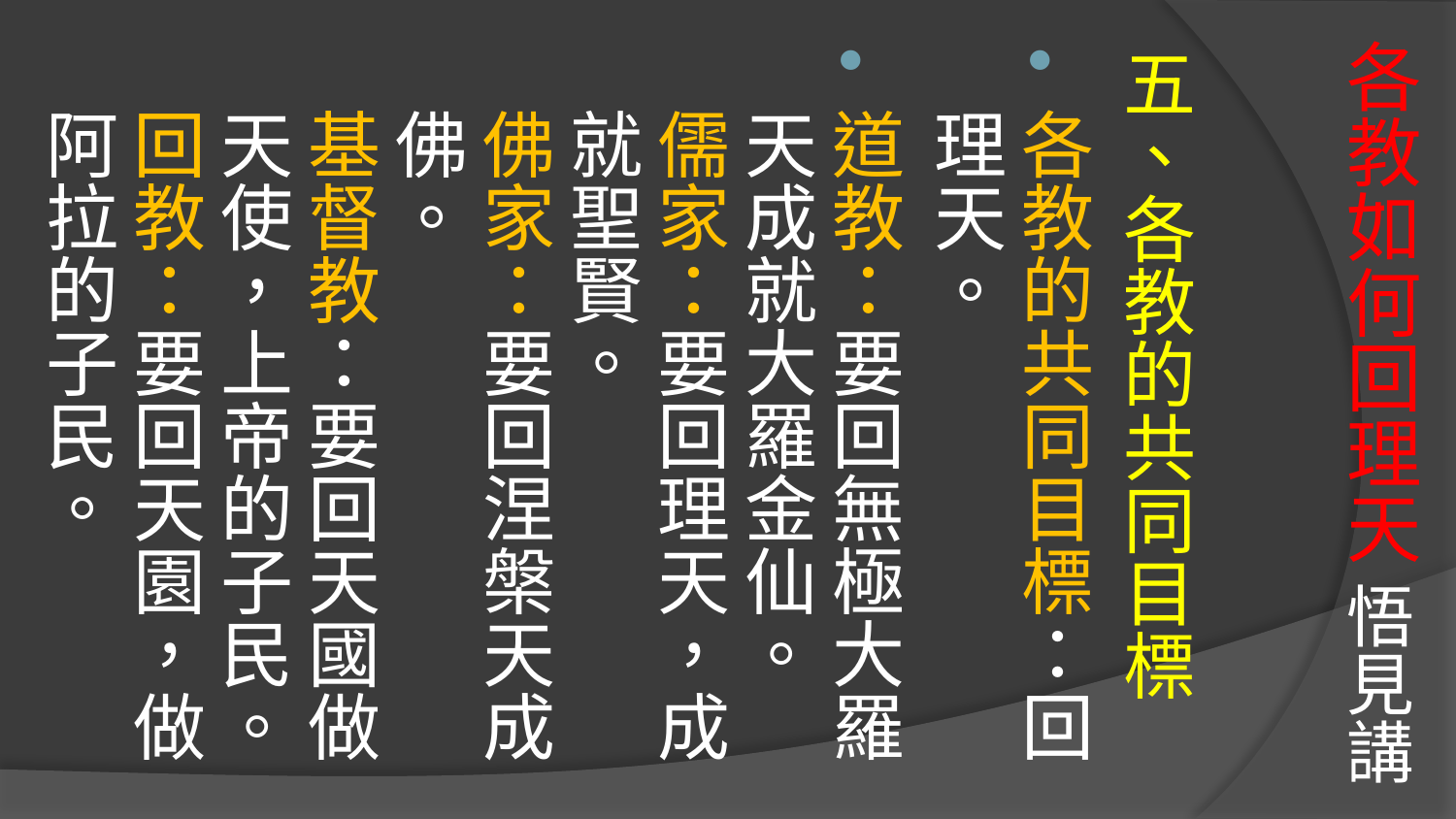

五、各教的共同目標
各教的共同目標：回理天。
道教：要回無極大羅天成就大羅金仙。
儒家：要回理天，成就聖賢。
佛家：要回涅槃天成佛。
基督教：要回天國做天使，上帝的子民。
回教：要回天園，做阿拉的子民。
# 各教如何回理天 悟見講